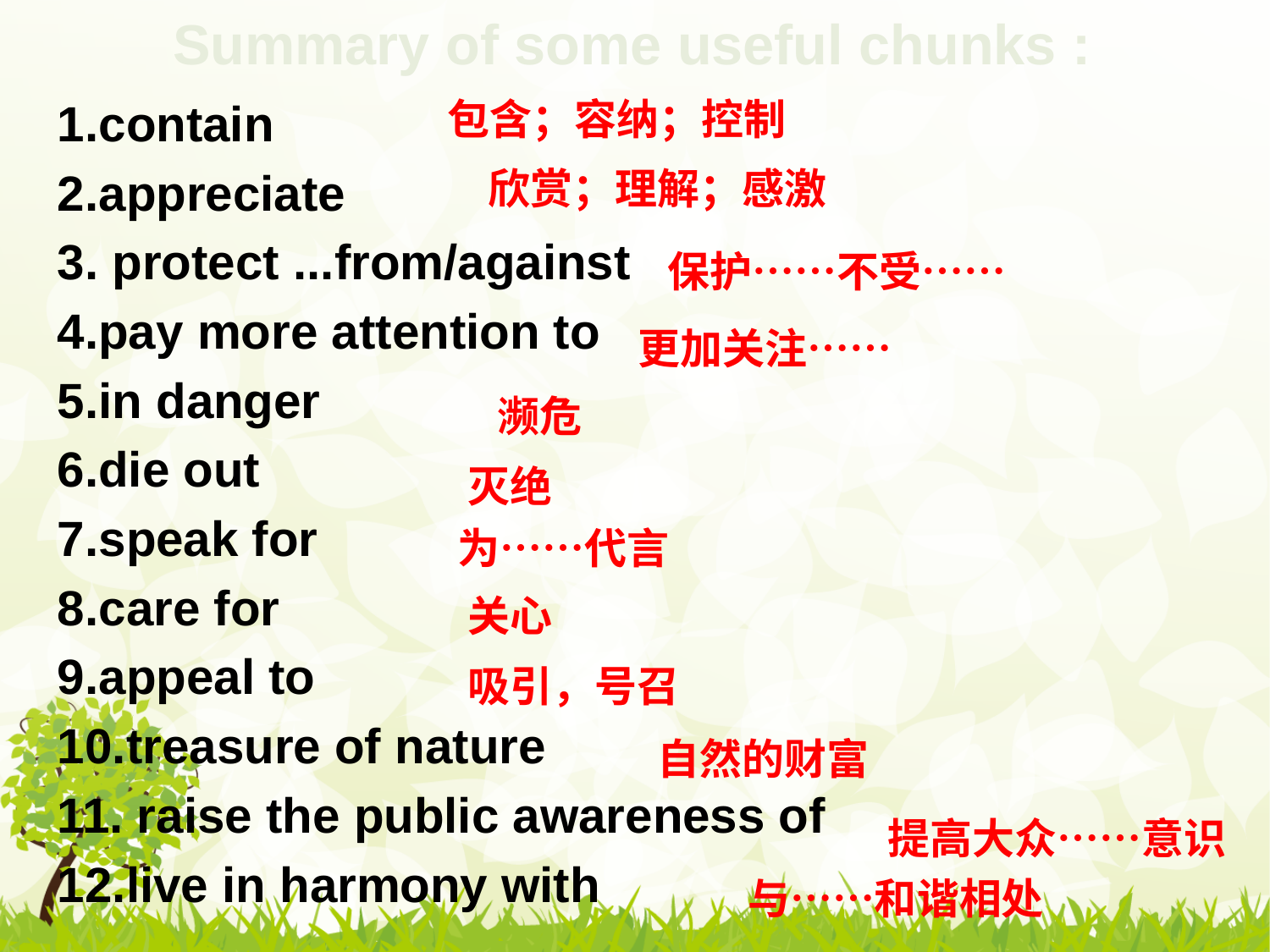

Summary of some useful chunks :
1.contain
2.appreciate
3. protect ...from/against
4.pay more attention to
5.in danger
6.die out
7.speak for
8.care for
9.appeal to
10.treasure of nature
11. raise the public awareness of
12.live in harmony with

包含；容纳；控制
欣赏；理解；感激
保护……不受……
更加关注……
濒危
灭绝
为……代言
关心
吸引，号召
自然的财富
提高大众……意识
与……和谐相处